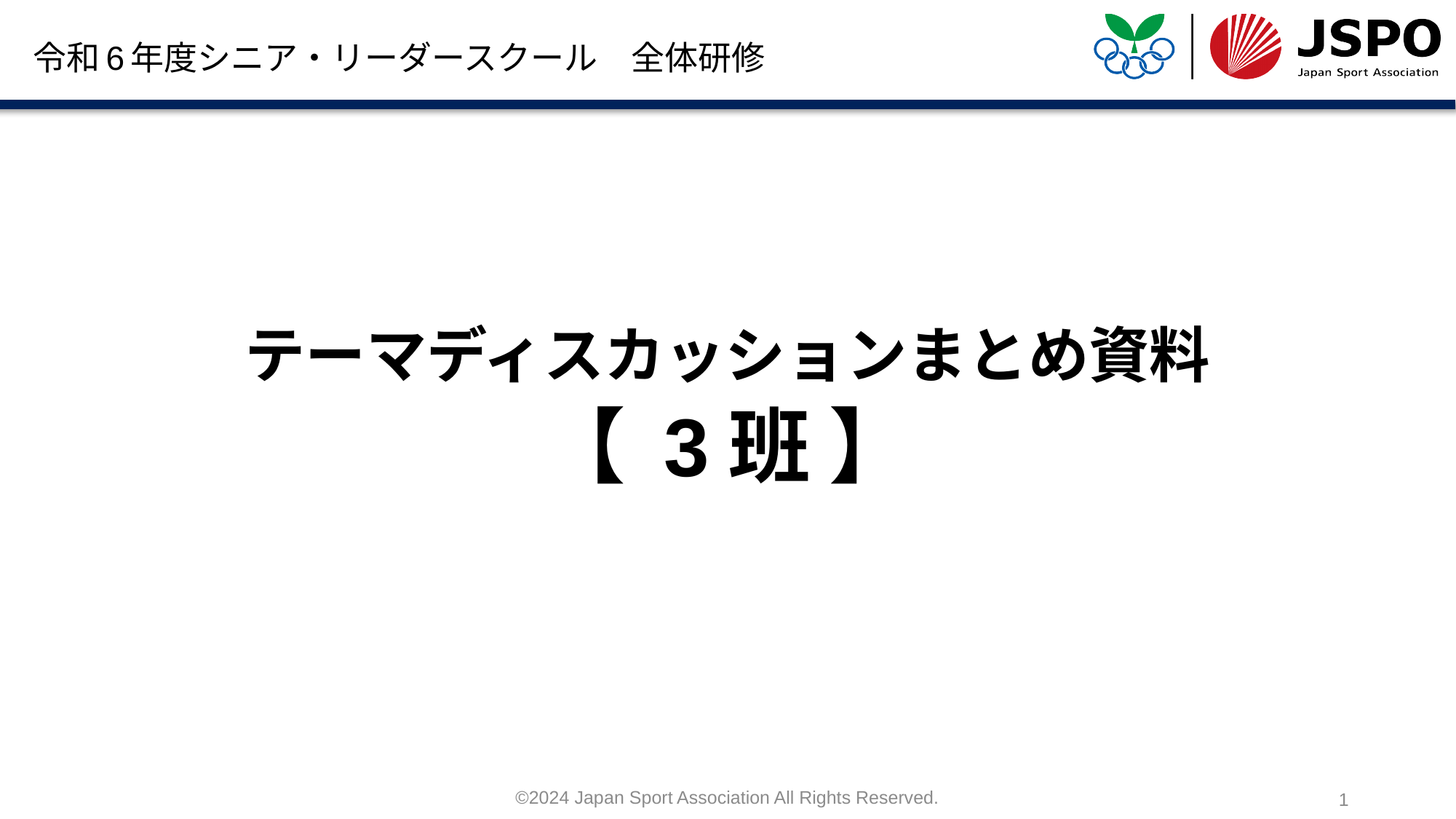

令和6年度シニア・リーダースクール　全体研修
テーマディスカッションまとめ資料
【 3班 】
©2024 Japan Sport Association All Rights Reserved.
1